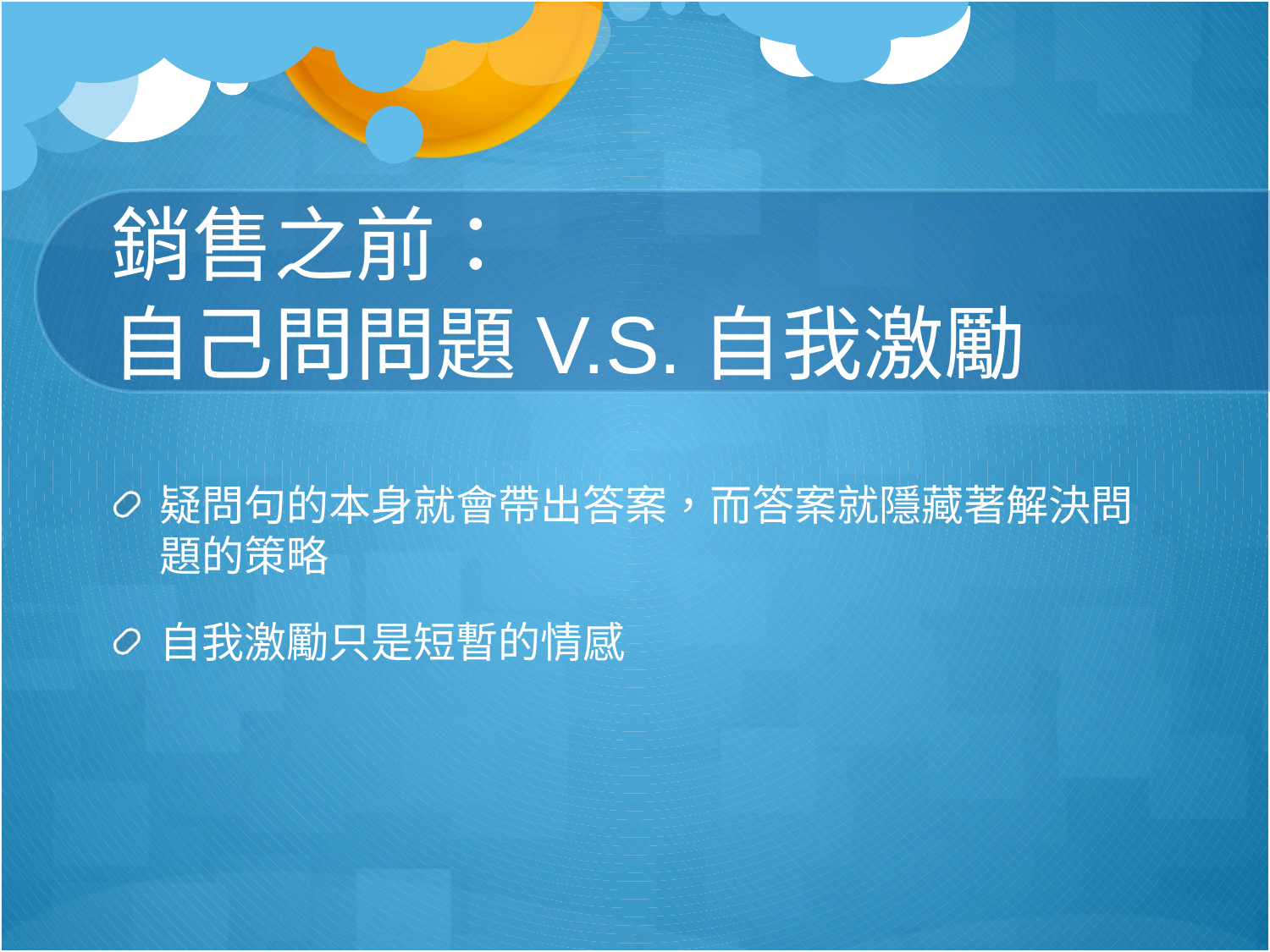

# 銷售之前： 自己問問題V.S.自我激勵
疑問句的本身就會帶出答案，而答案就隱藏著解決問題的策略
自我激勵只是短暫的情感